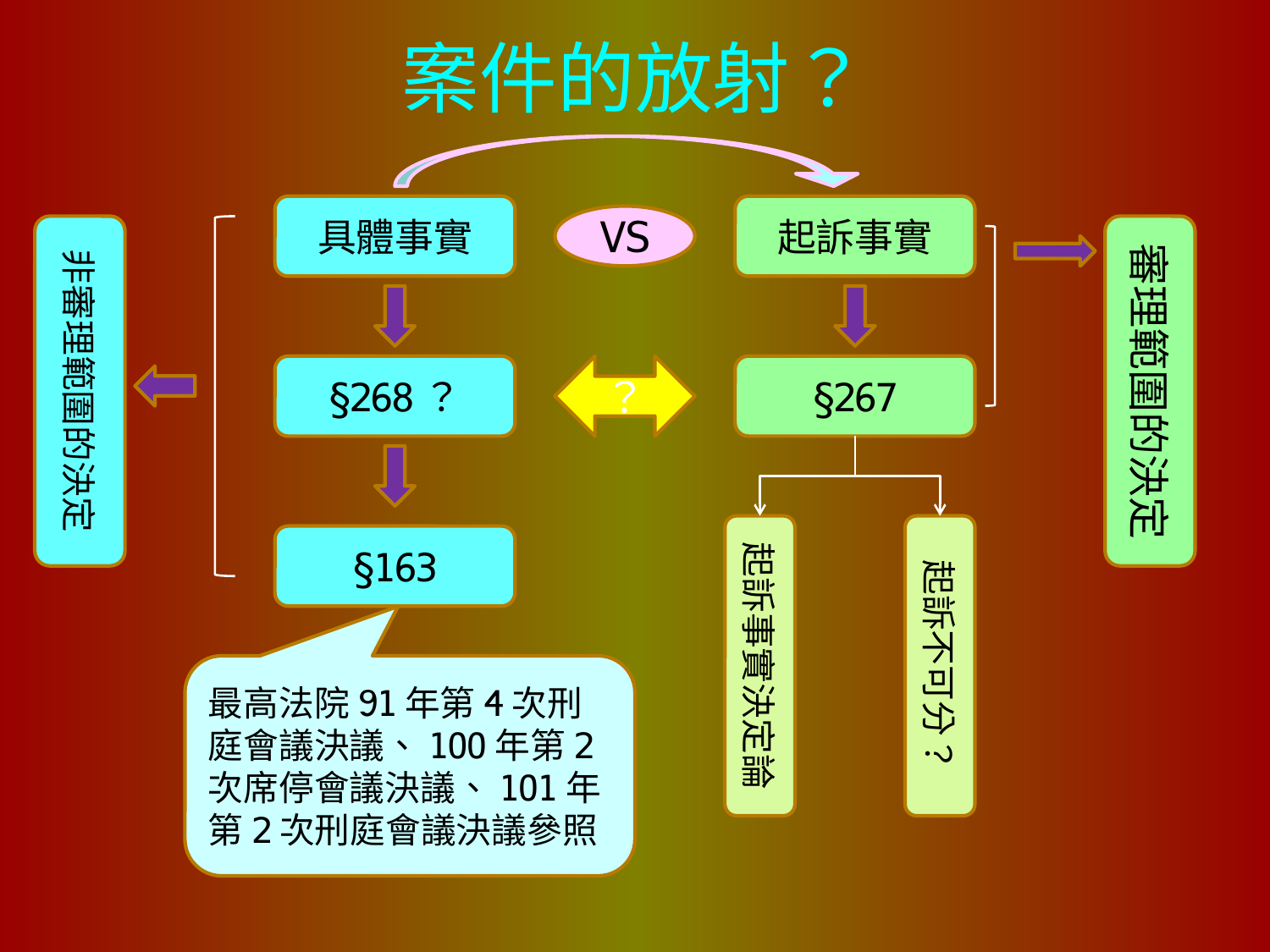

# 案件的放射？

具體事實
起訴事實
VS
非審理範圍的決定

審理範圍的決定

§268？
？
§267

起訴事實決定論
起訴不可分？
§163
最高法院91年第4次刑庭會議決議、100年第2次席停會議決議、101年第2次刑庭會議決議參照